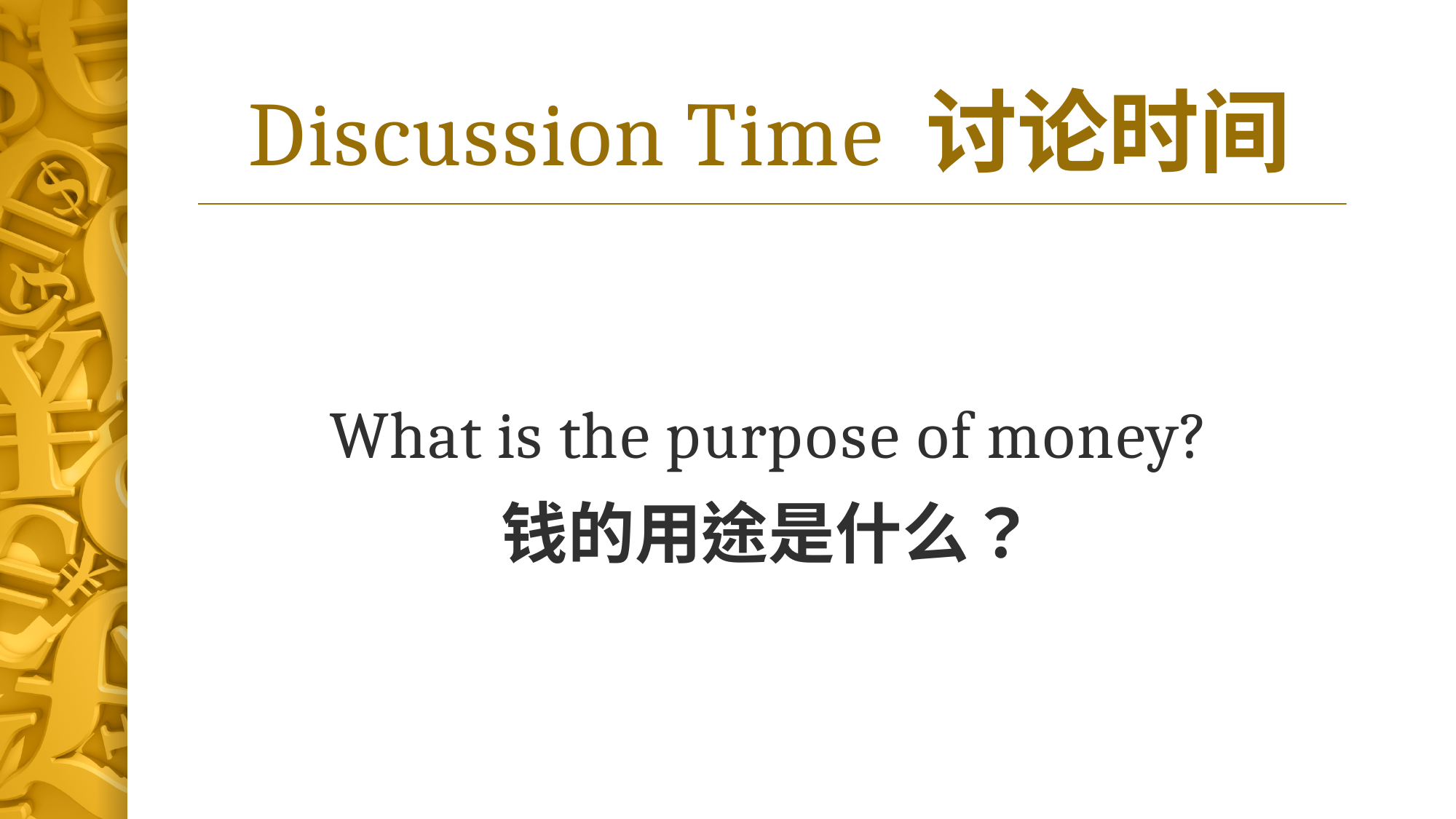

# Discussion Time 讨论时间
What is the purpose of money?
钱的用途是什么？